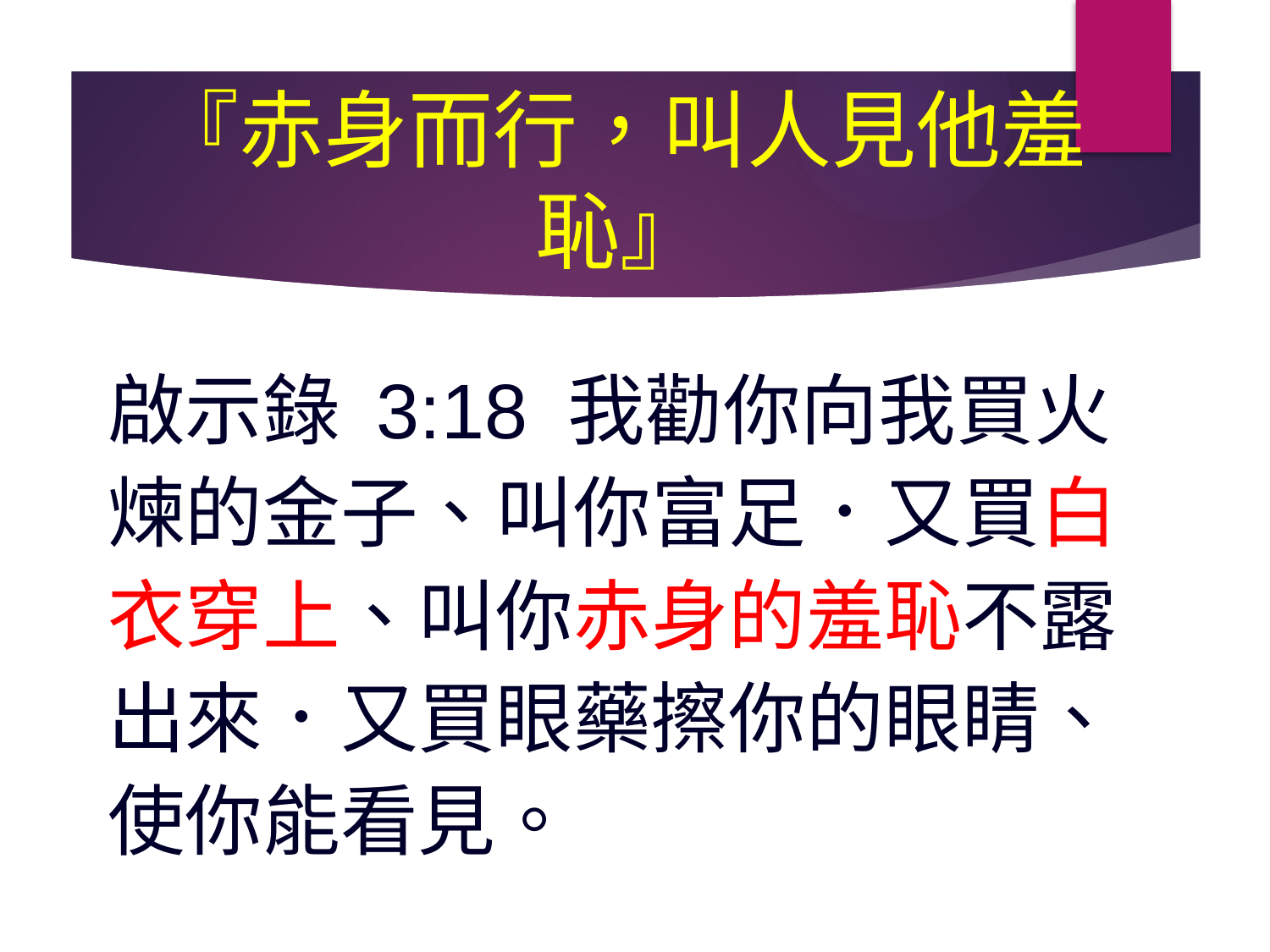

# 『赤身而行，叫人見他羞恥』
啟示錄 3:18 我勸你向我買火煉的金子、叫你富足．又買白衣穿上、叫你赤身的羞恥不露出來．又買眼藥擦你的眼睛、使你能看見。